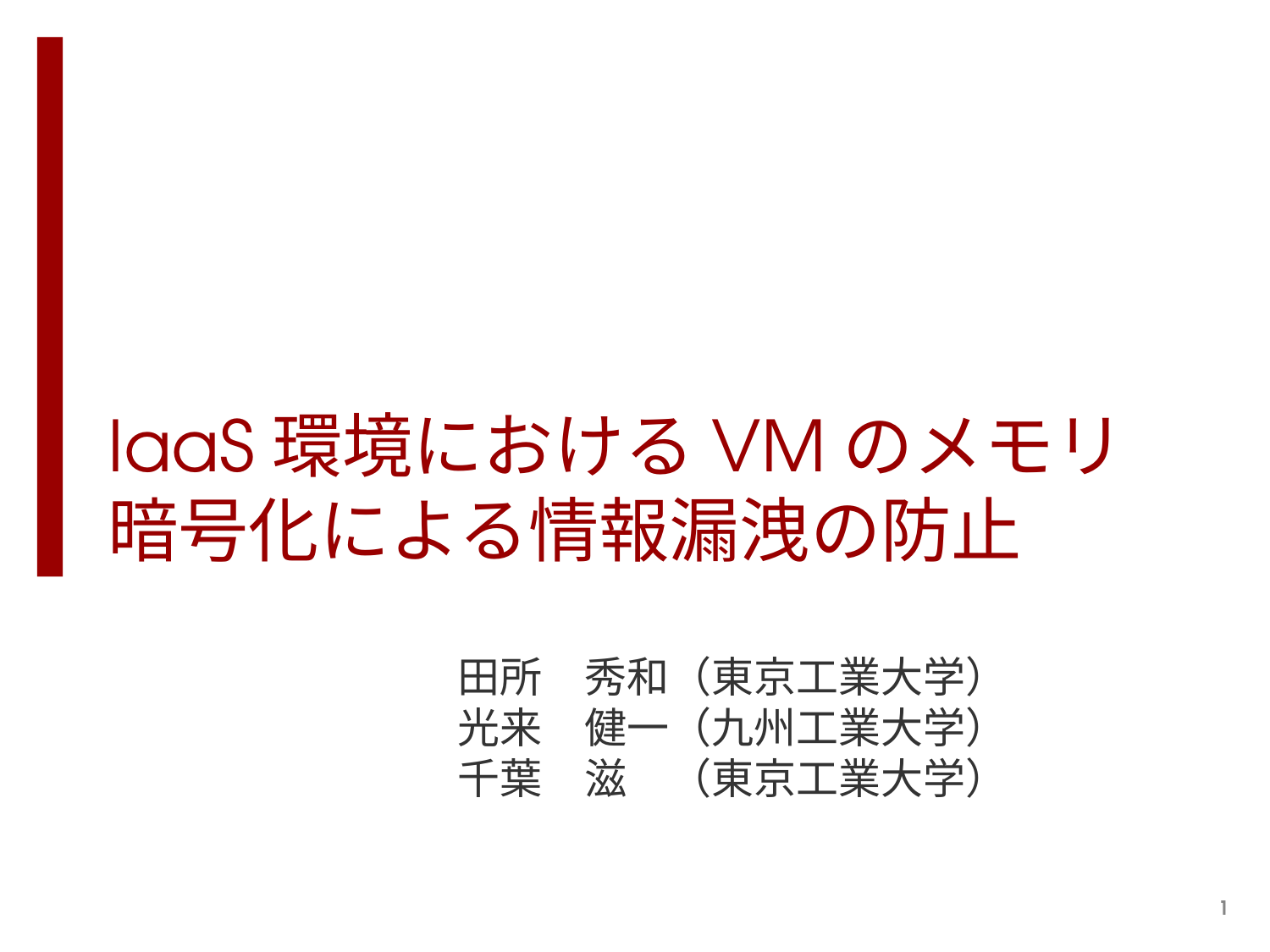

# IaaS環境におけるVMのメモリ暗号化による情報漏洩の防止
田所　秀和（東京工業大学）
光来　健一（九州工業大学）
千葉　滋　（東京工業大学）
1